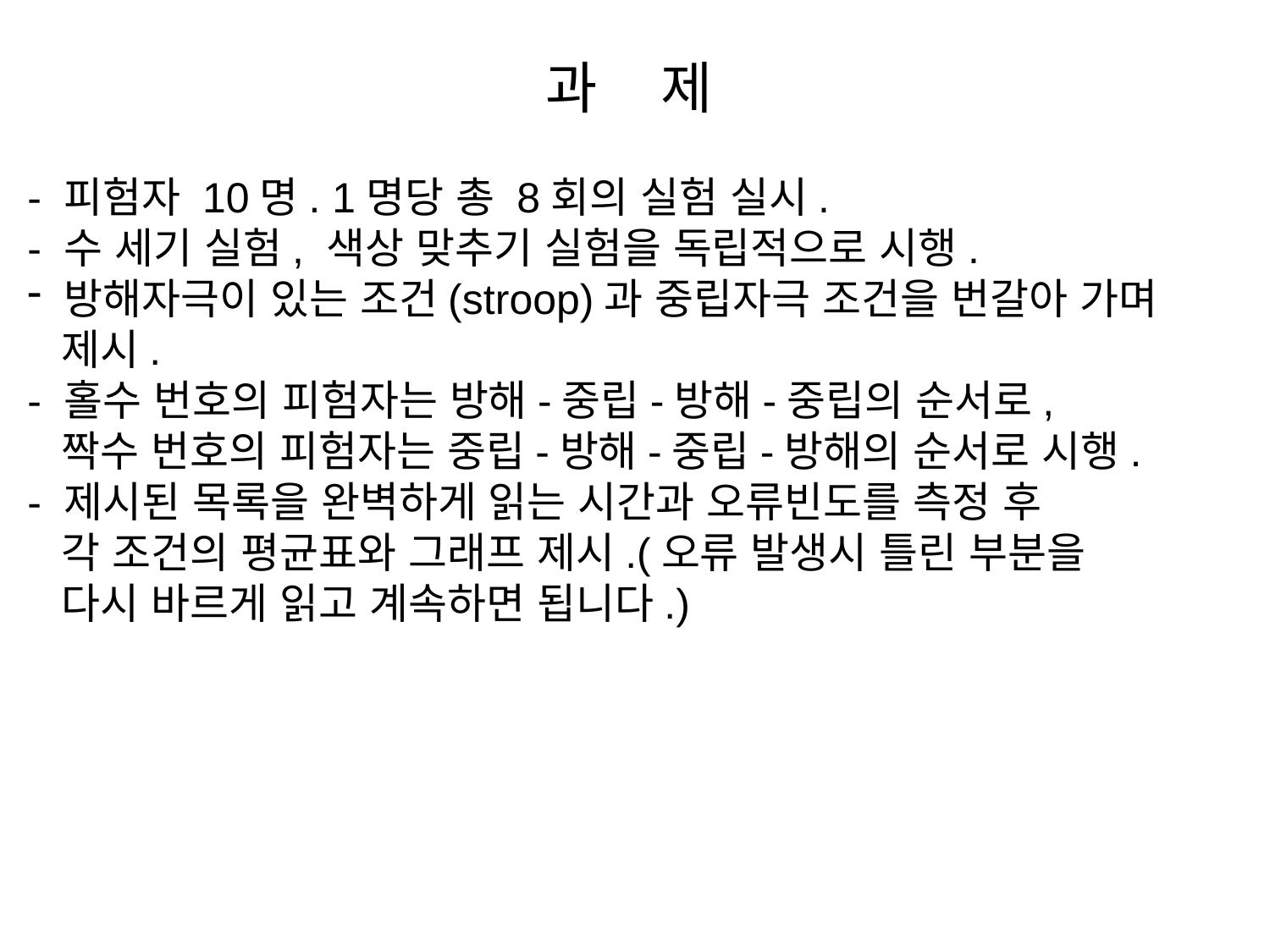

과    제

- 피험자 10명. 1명당 총 8회의 실험 실시.
- 수 세기 실험, 색상 맞추기 실험을 독립적으로 시행.
 방해자극이 있는 조건(stroop)과 중립자극 조건을 번갈아 가며
  제시.
- 홀수 번호의 피험자는 방해-중립-방해-중립의 순서로,
  짝수 번호의 피험자는 중립-방해-중립-방해의 순서로 시행.
- 제시된 목록을 완벽하게 읽는 시간과 오류빈도를 측정 후
  각 조건의 평균표와 그래프 제시.(오류 발생시 틀린 부분을
  다시 바르게 읽고 계속하면 됩니다.)